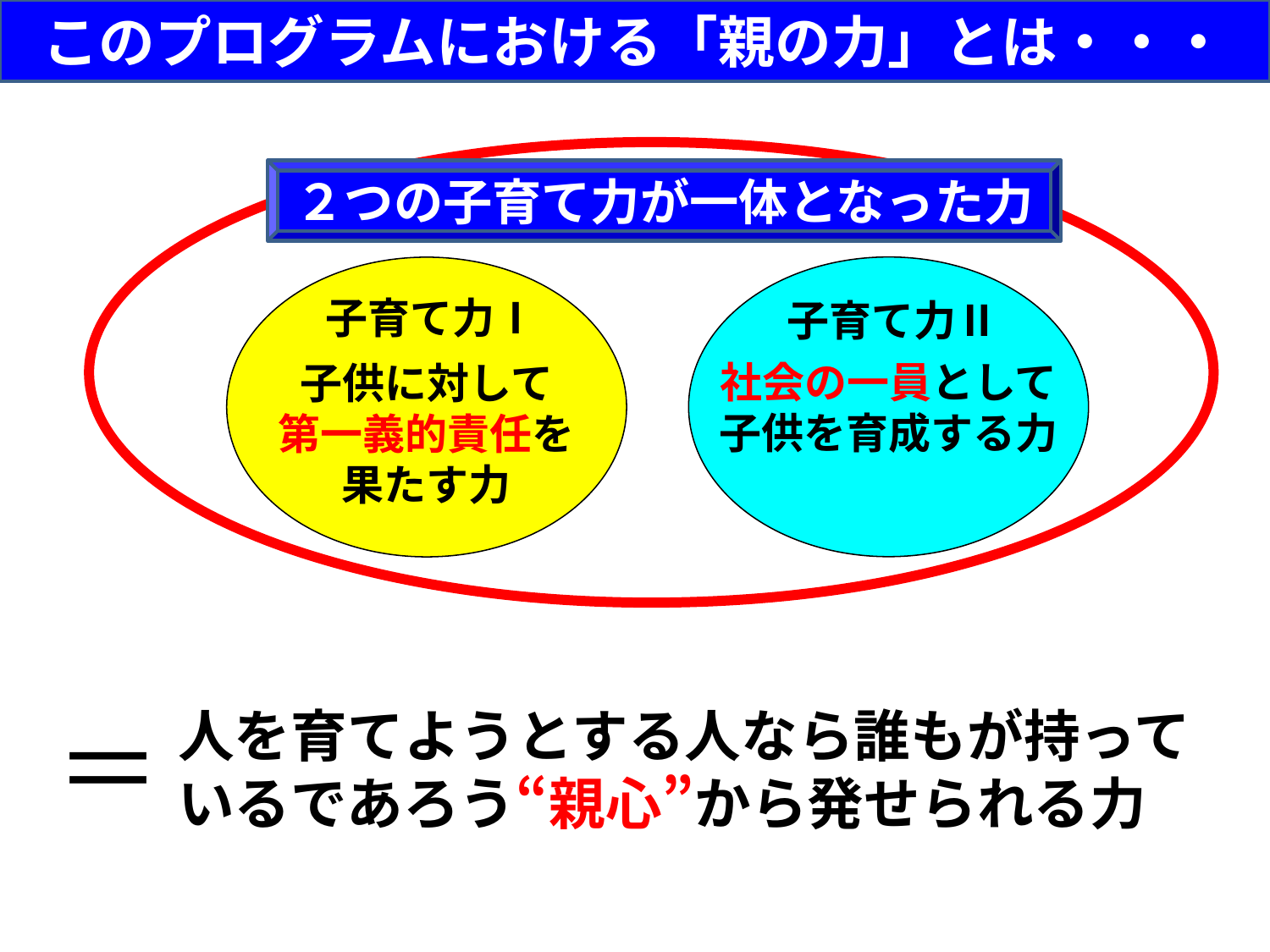

このプログラムにおける「親の力」とは・・・

２つの子育て力が一体となった力
社会の一員として
子供を育成する力
子育て力Ⅱ

子供に対して
第一義的責任を
果たす力
子育て力Ⅰ
人を育てようとする人なら誰もが持っているであろう“親心”から発せられる力
＝